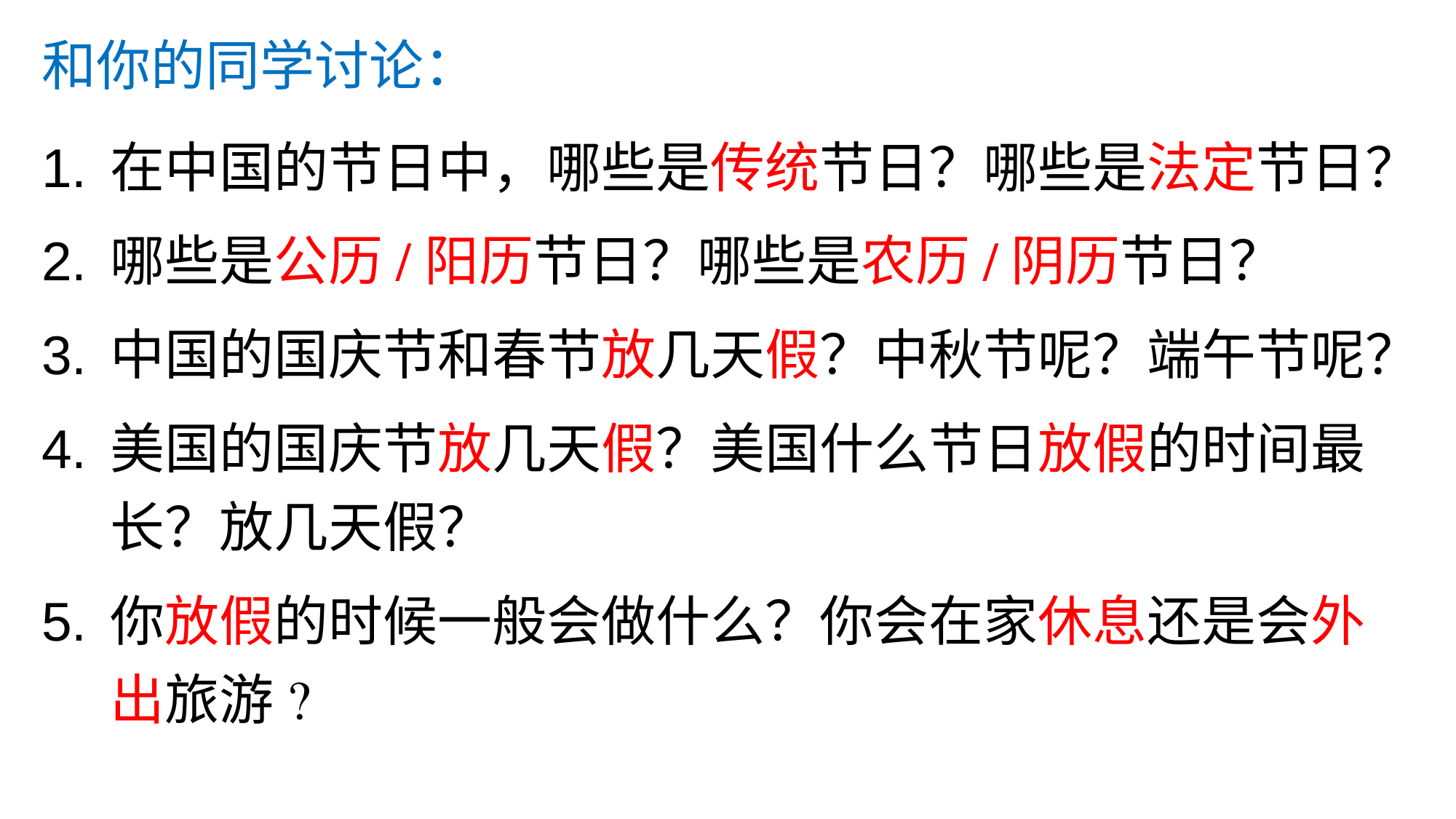

# 和你的同学讨论：
在中国的节日中，哪些是传统节日？哪些是法定节日？
哪些是公历/阳历节日？哪些是农历/阴历节日？
中国的国庆节和春节放几天假？中秋节呢？端午节呢？
美国的国庆节放几天假？美国什么节日放假的时间最长？放几天假？
你放假的时候一般会做什么？你会在家休息还是会外出旅游?